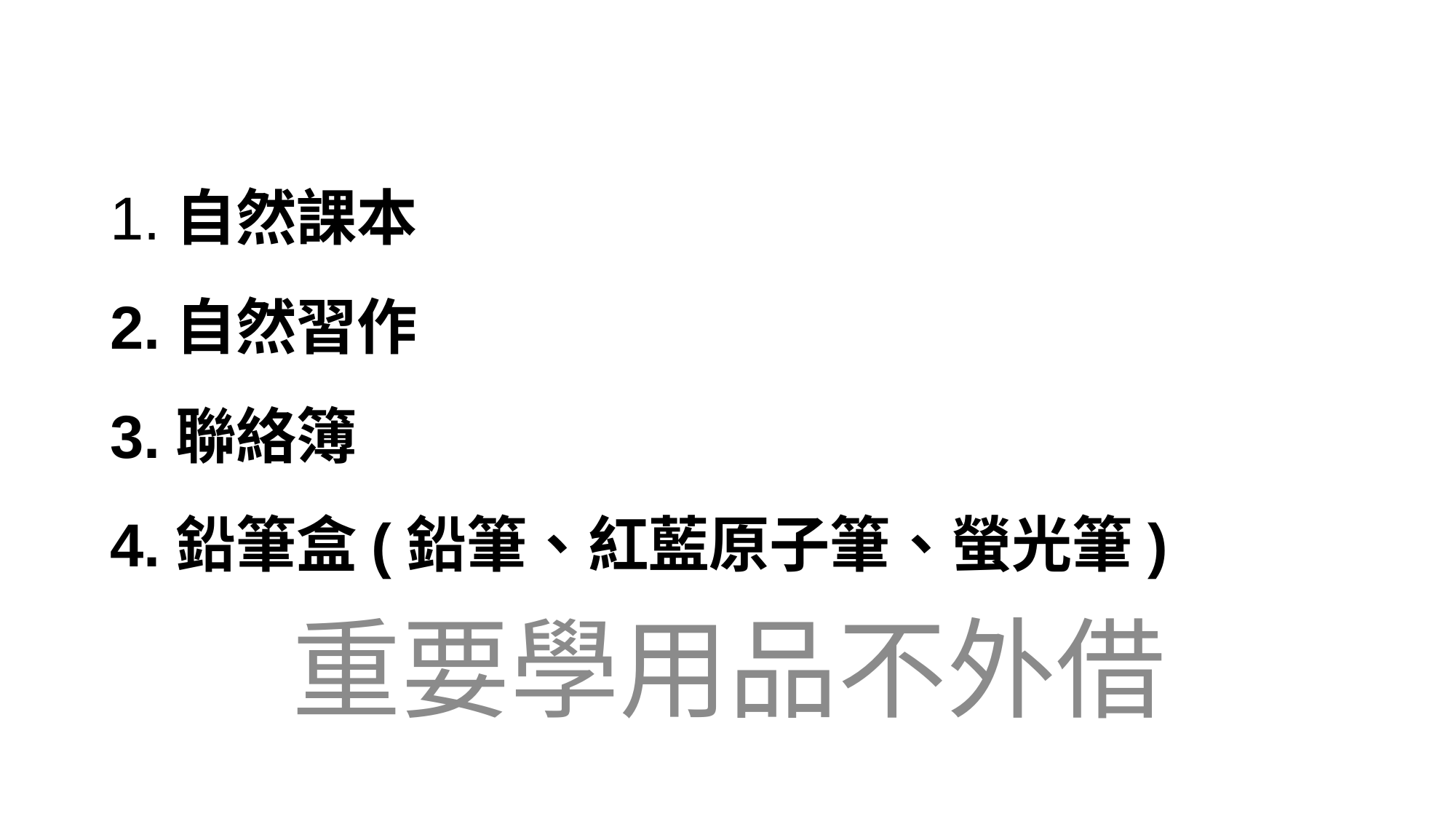

# 1.自然課本 2.自然習作 3.聯絡簿 4.鉛筆盒(鉛筆、紅藍原子筆、螢光筆)
重要學用品不外借